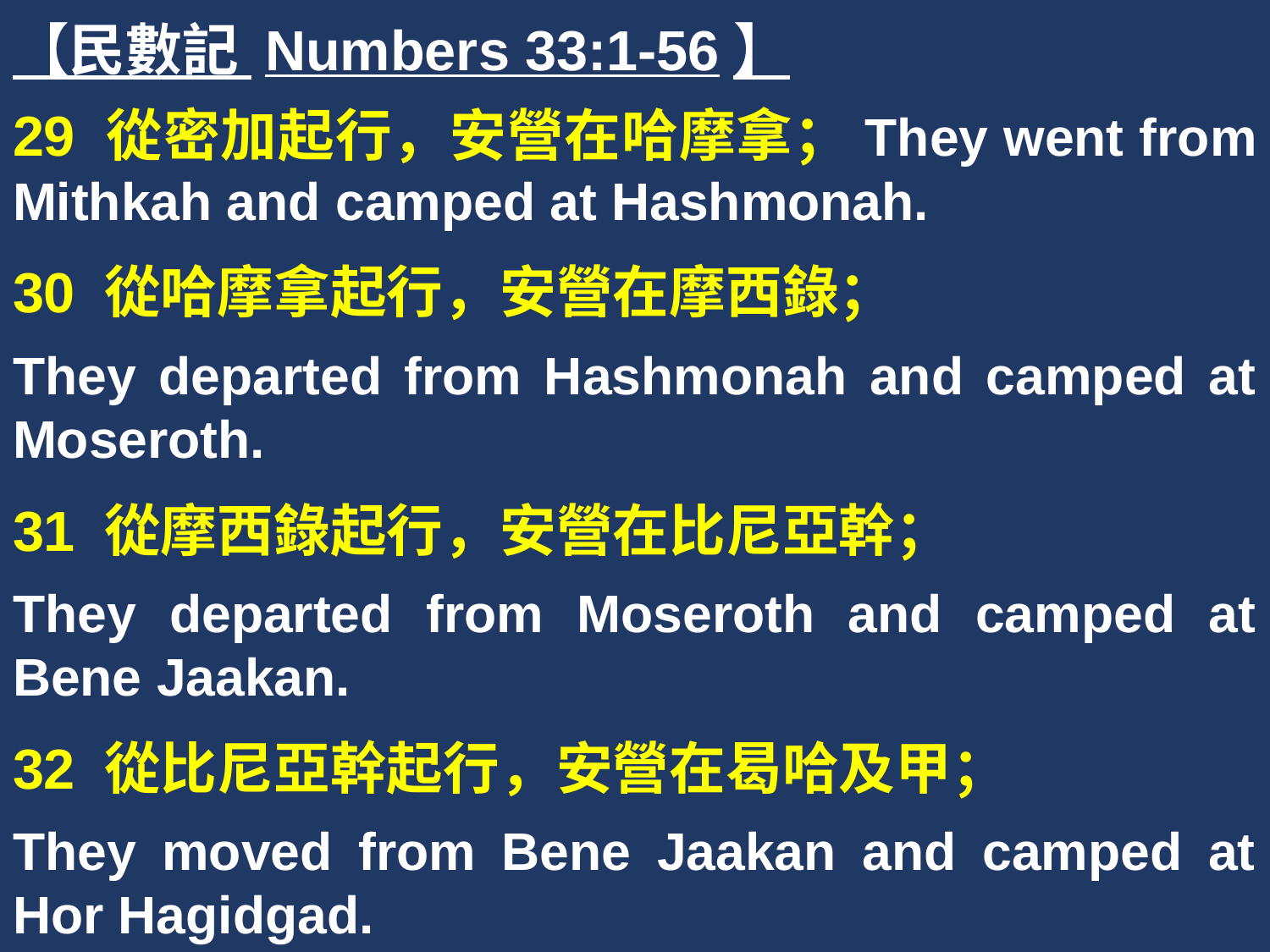

【民數記 Numbers 33:1-56】
29 從密加起行，安營在哈摩拿；They went from Mithkah and camped at Hashmonah.
30 從哈摩拿起行，安營在摩西錄；
They departed from Hashmonah and camped at Moseroth.
31 從摩西錄起行，安營在比尼亞幹；
They departed from Moseroth and camped at Bene Jaakan.
32 從比尼亞幹起行，安營在曷哈及甲；
They moved from Bene Jaakan and camped at Hor Hagidgad.